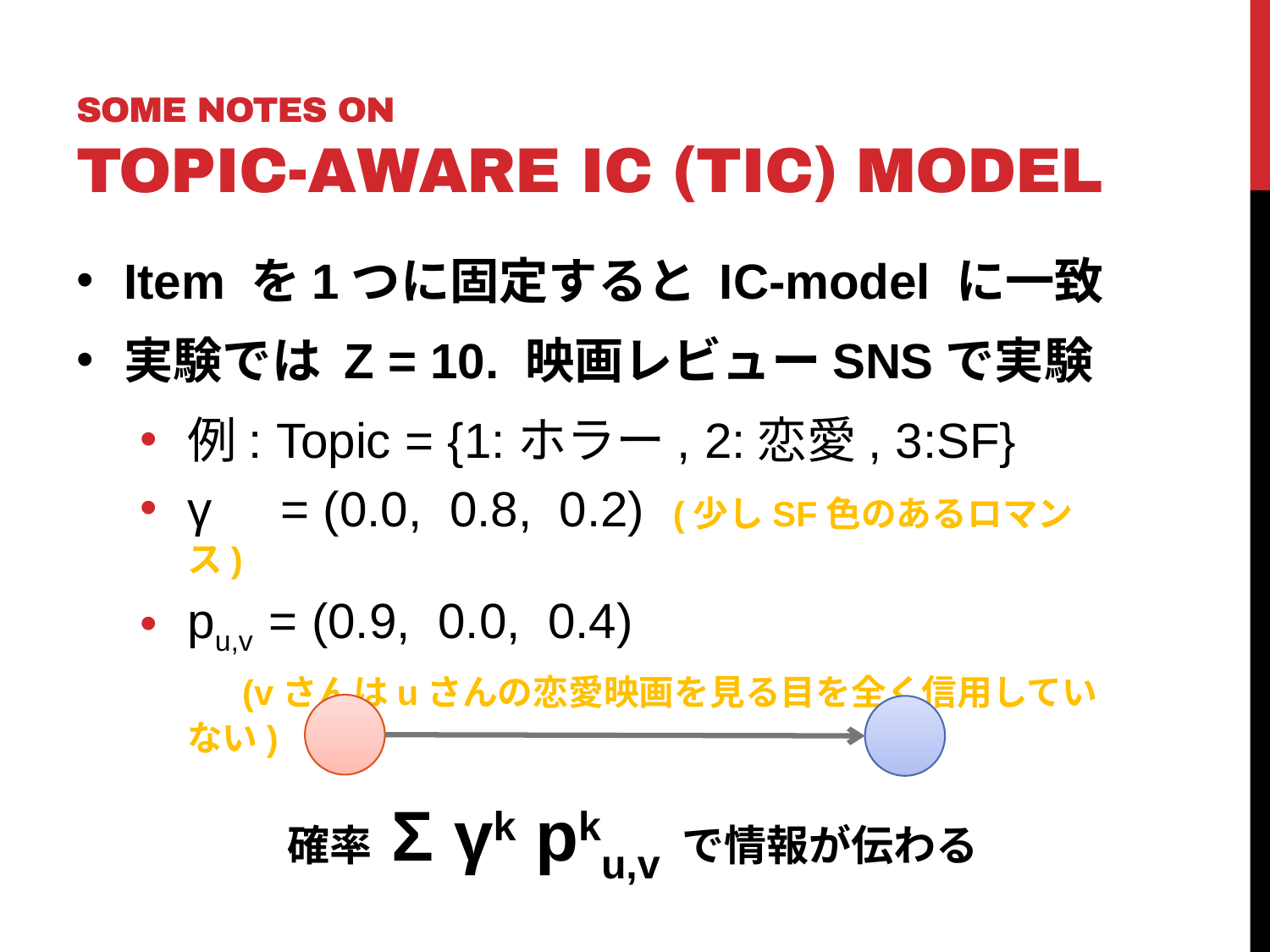

# some notes on Topic-Aware IC (TIC) Model
Item を1つに固定すると IC-model に一致
実験では Z = 10. 映画レビューSNSで実験
例: Topic = {1:ホラー, 2:恋愛, 3:SF}
γ     = (0.0,  0.8,  0.2)  (少しSF色のあるロマンス)
pu,v  = (0.9,  0.0,  0.4)
    (vさんはuさんの恋愛映画を見る目を全く信用していない)

確率 Σ γk pku,v で情報が伝わる